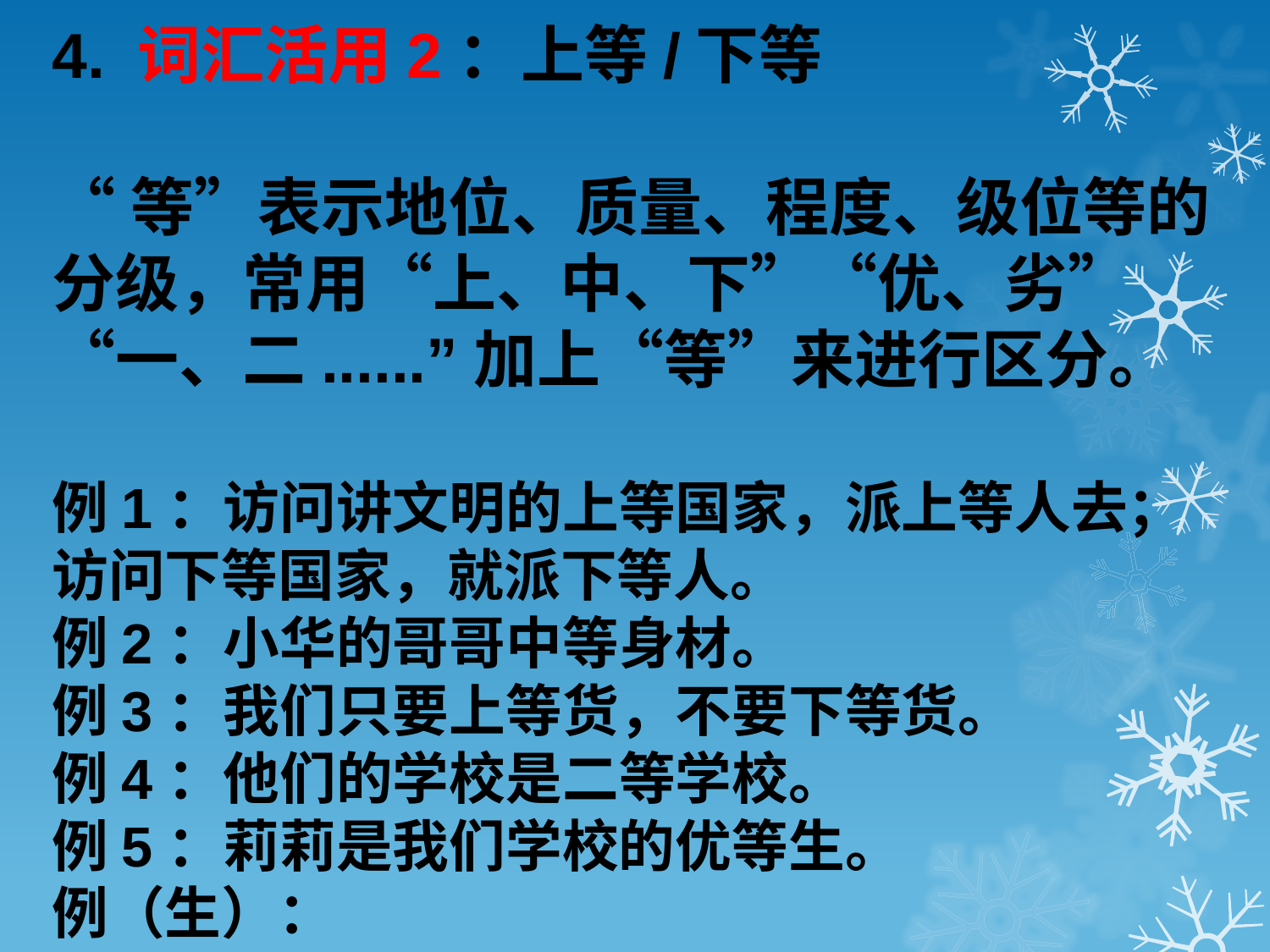

4. 词汇活用2：上等/下等

“等”表示地位、质量、程度、级位等的分级，常用“上、中、下”“优、劣”“一、二......”加上“等”来进行区分。

例1：访问讲文明的上等国家，派上等人去；访问下等国家，就派下等人。
例2：小华的哥哥中等身材。
例3：我们只要上等货，不要下等货。
例4：他们的学校是二等学校。
例5：莉莉是我们学校的优等生。
例（生）：